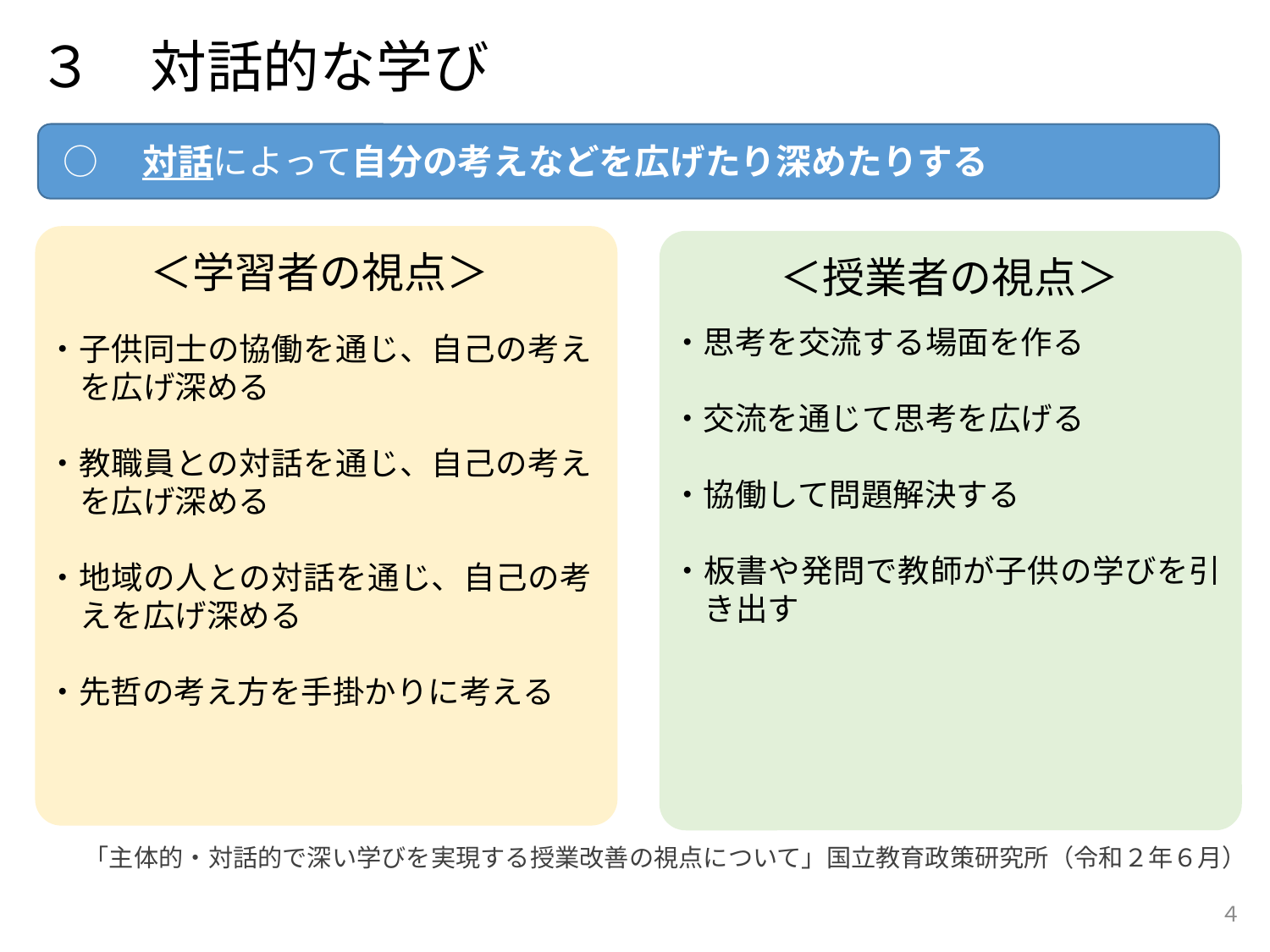

３　対話的な学び

○　対話によって自分の考えなどを広げたり深めたりする

＜学習者の視点＞
＜授業者の視点＞
・思考を交流する場面を作る

・交流を通じて思考を広げる

・協働して問題解決する

・板書や発問で教師が子供の学びを引き出す
・子供同士の協働を通じ、自己の考えを広げ深める

・教職員との対話を通じ、自己の考えを広げ深める

・地域の人との対話を通じ、自己の考えを広げ深める

・先哲の考え方を手掛かりに考える
「主体的・対話的で深い学びを実現する授業改善の視点について」国立教育政策研究所（令和２年６月）
４